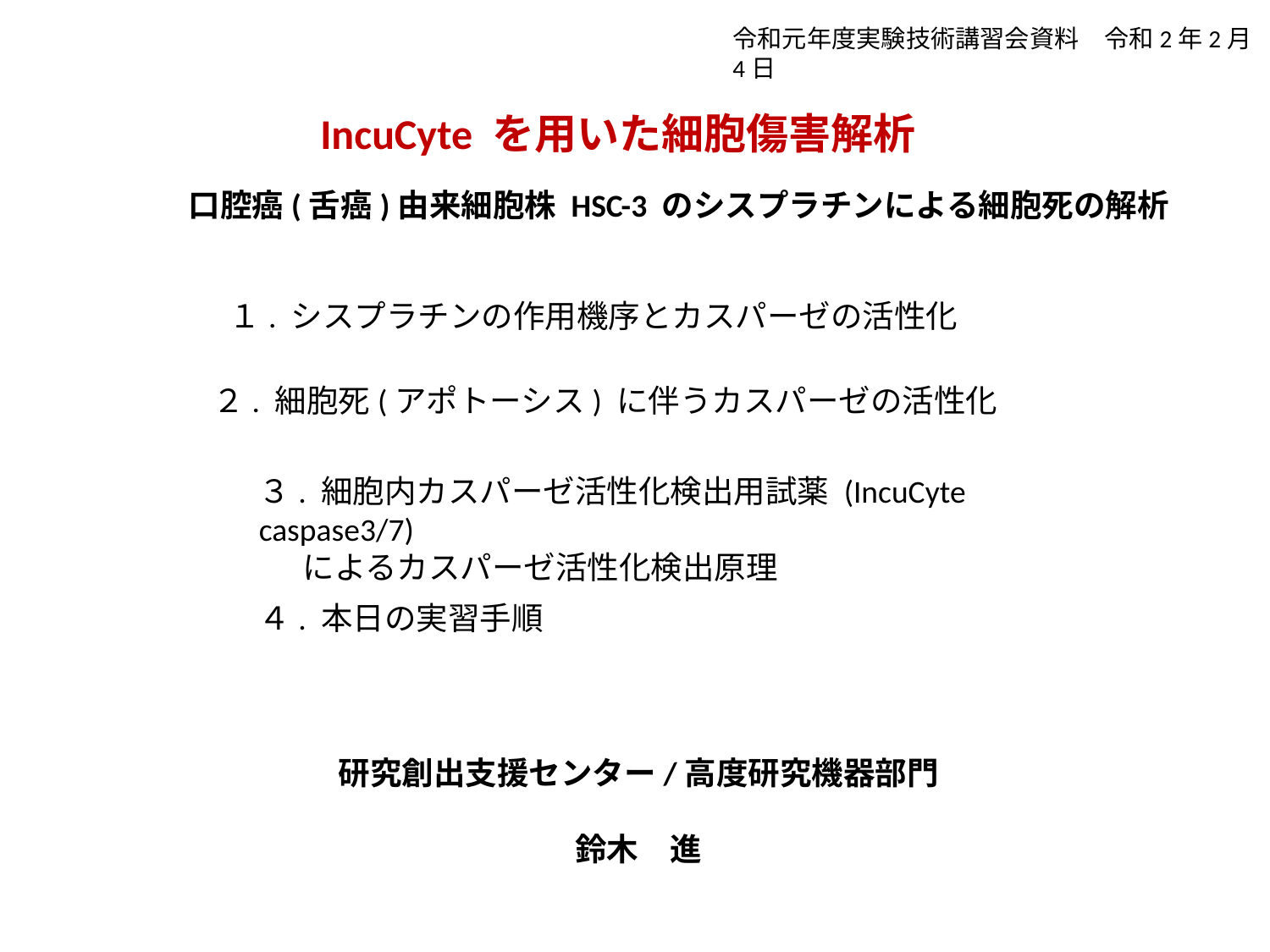

令和元年度実験技術講習会資料　令和2年2月4日
IncuCyte を用いた細胞傷害解析
口腔癌(舌癌)由来細胞株 HSC-3 のシスプラチンによる細胞死の解析
１. シスプラチンの作用機序とカスパーゼの活性化
２. 細胞死(アポトーシス) に伴うカスパーゼの活性化
３. 細胞内カスパーゼ活性化検出用試薬 (IncuCyte caspase3/7)
     によるカスパーゼ活性化検出原理
４. 本日の実習手順
研究創出支援センター/高度研究機器部門

鈴木　進